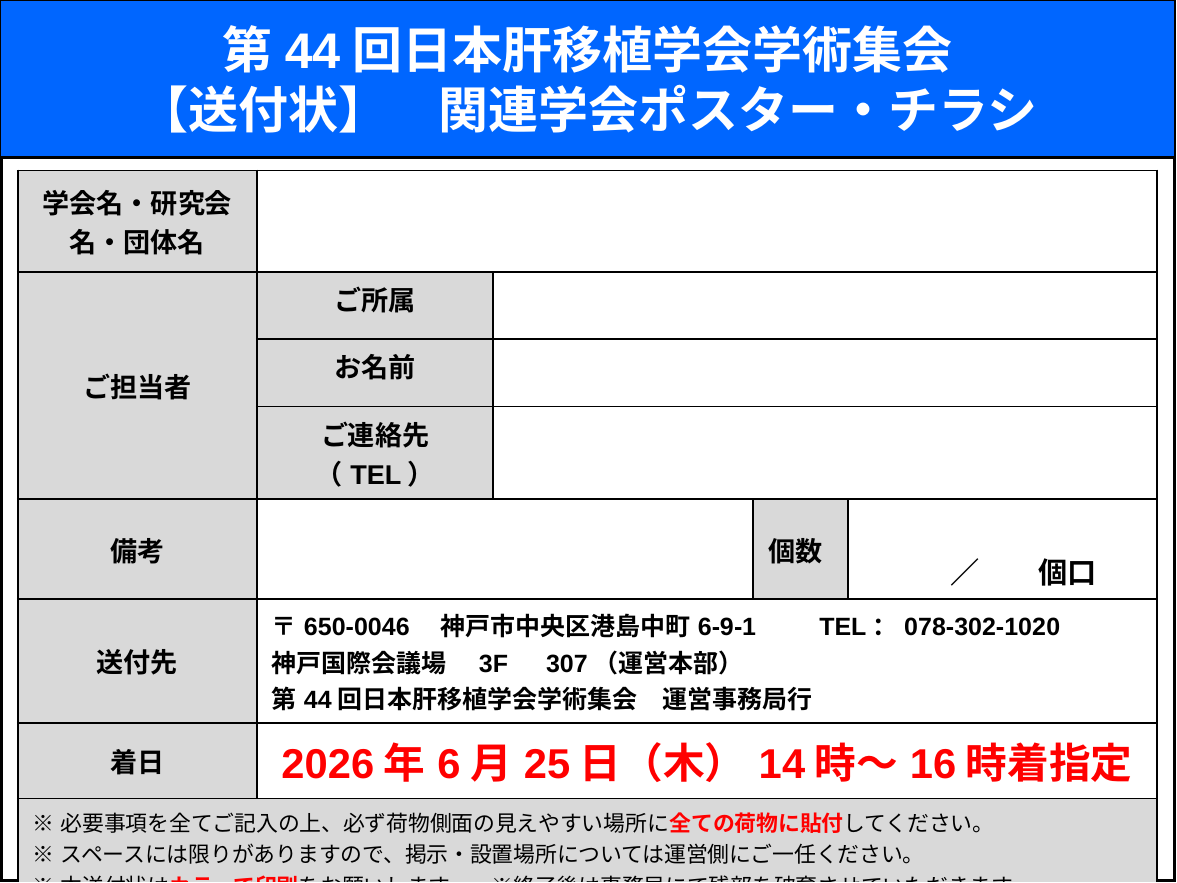

第44回日本肝移植学会学術集会
【送付状】　関連学会ポスター・チラシ
| 学会名・研究会名・団体名 |  |  |  |  |
| --- | --- | --- | --- | --- |
| ご担当者 | ご所属 |  |  |  |
|  | お名前 |  |  |  |
|  | ご連絡先（TEL） |  |  |  |
| 備考 |  |  | 個数 | ／　　個口 |
| 送付先 | 〒650-0046　神戸市中央区港島中町6-9-1　　TEL：078-302-1020 神戸国際会議場　3F　307（運営本部） 第44回日本肝移植学会学術集会　運営事務局行 |  |  |  |
| 着日 | 2026年6月25日（木）14時～16時着指定 |  |  |  |
| ※必要事項を全てご記入の上、必ず荷物側面の見えやすい場所に全ての荷物に貼付してください。 ※スペースには限りがありますので、掲示・設置場所については運営側にご一任ください。 ※本送付状はカラーで印刷をお願いします。　※終了後は事務局にて残部を破棄させていただきます。 |  |  |  |  |